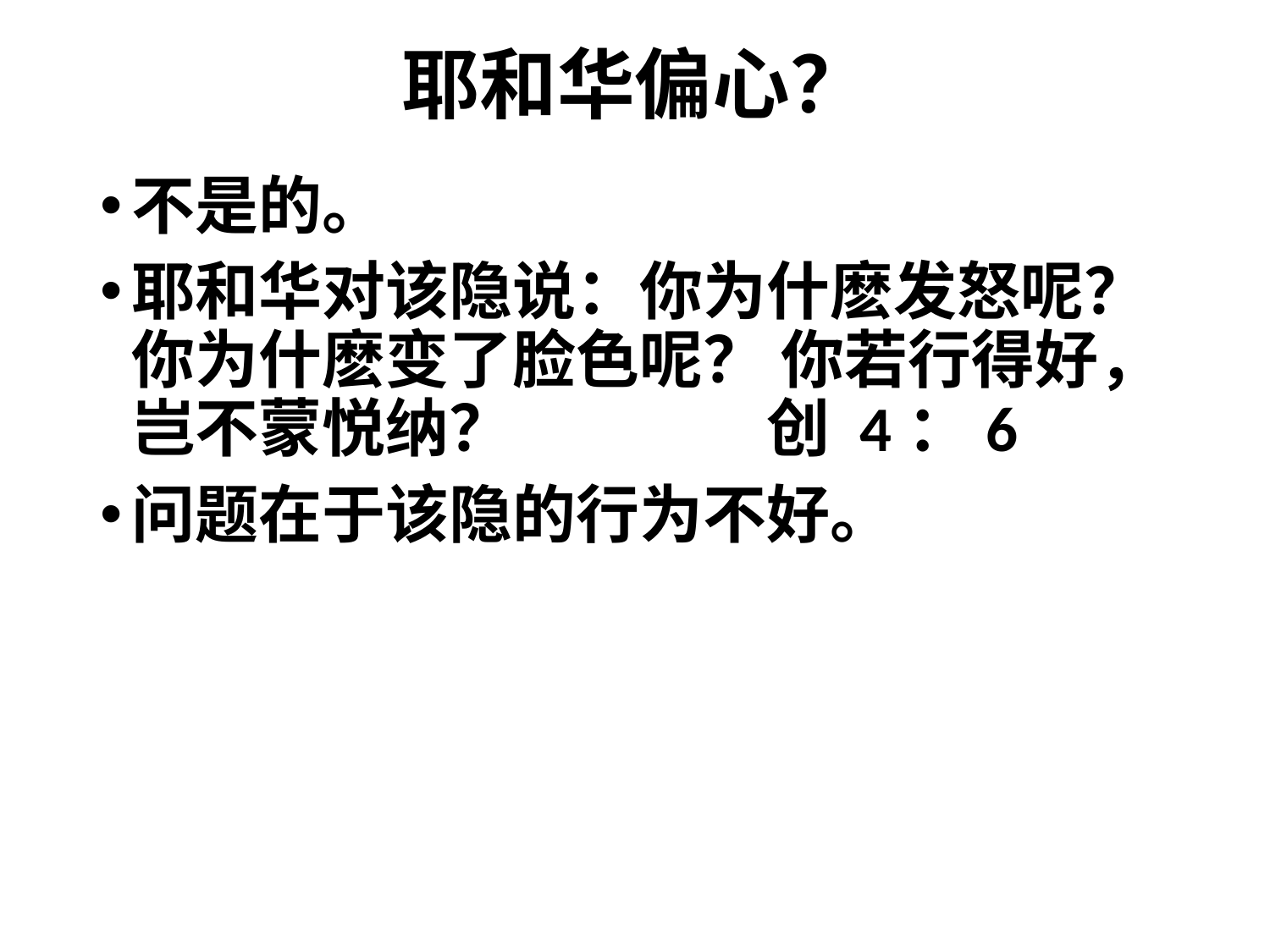

# 耶和华偏心？
不是的。
耶和华对该隐说：你为什麽发怒呢？你为什麽变了脸色呢？ 你若行得好，岂不蒙悦纳？		创 4：6
问题在于该隐的行为不好。